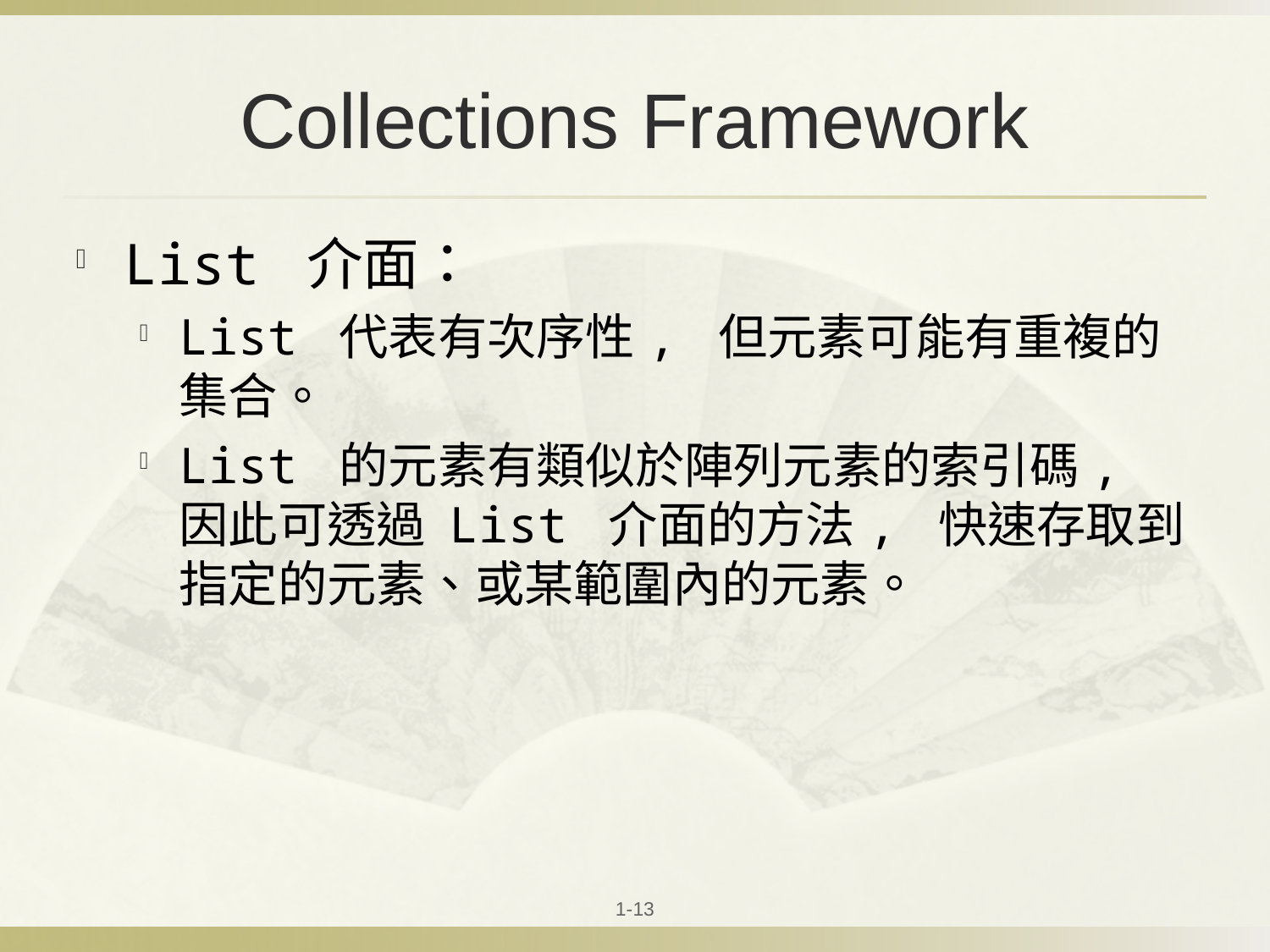

# Collections Framework
List 介面：
List 代表有次序性, 但元素可能有重複的集合。
List 的元素有類似於陣列元素的索引碼, 因此可透過 List 介面的方法, 快速存取到指定的元素、或某範圍內的元素。
1-13